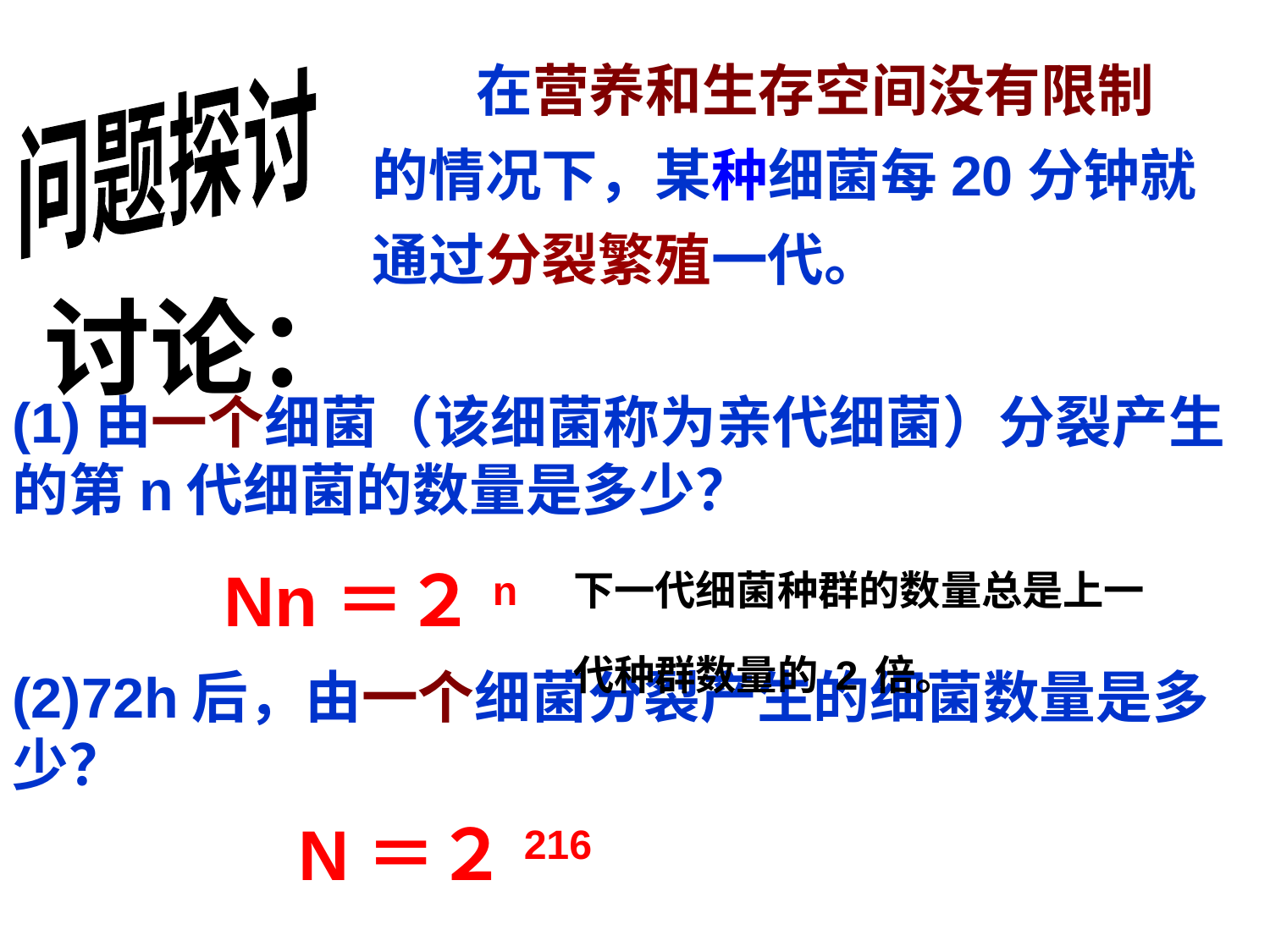

在营养和生存空间没有限制的情况下，某种细菌每20分钟就通过分裂繁殖一代。
问题探讨
讨论：
(1)由一个细菌（该细菌称为亲代细菌）分裂产生的第n代细菌的数量是多少？

Nn＝２n
下一代细菌种群的数量总是上一代种群数量的2倍。
(2)72h后，由一个细菌分裂产生的细菌数量是多少？

N＝２216